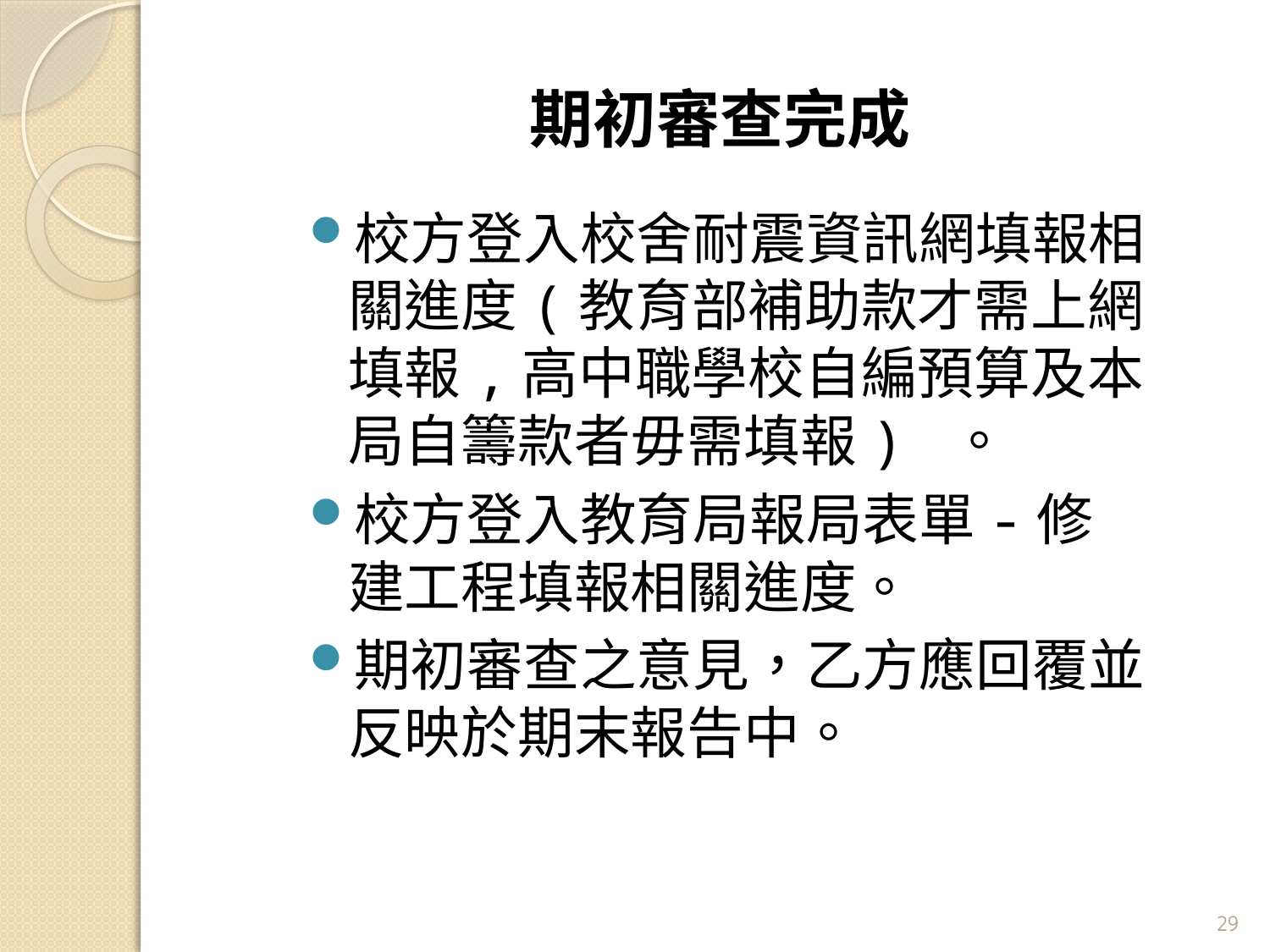

# 期初審查完成
校方登入校舍耐震資訊網填報相關進度(教育部補助款才需上網填報,高中職學校自編預算及本局自籌款者毋需填報) 。
校方登入教育局報局表單-修建工程填報相關進度。
期初審查之意見，乙方應回覆並反映於期末報告中。

29